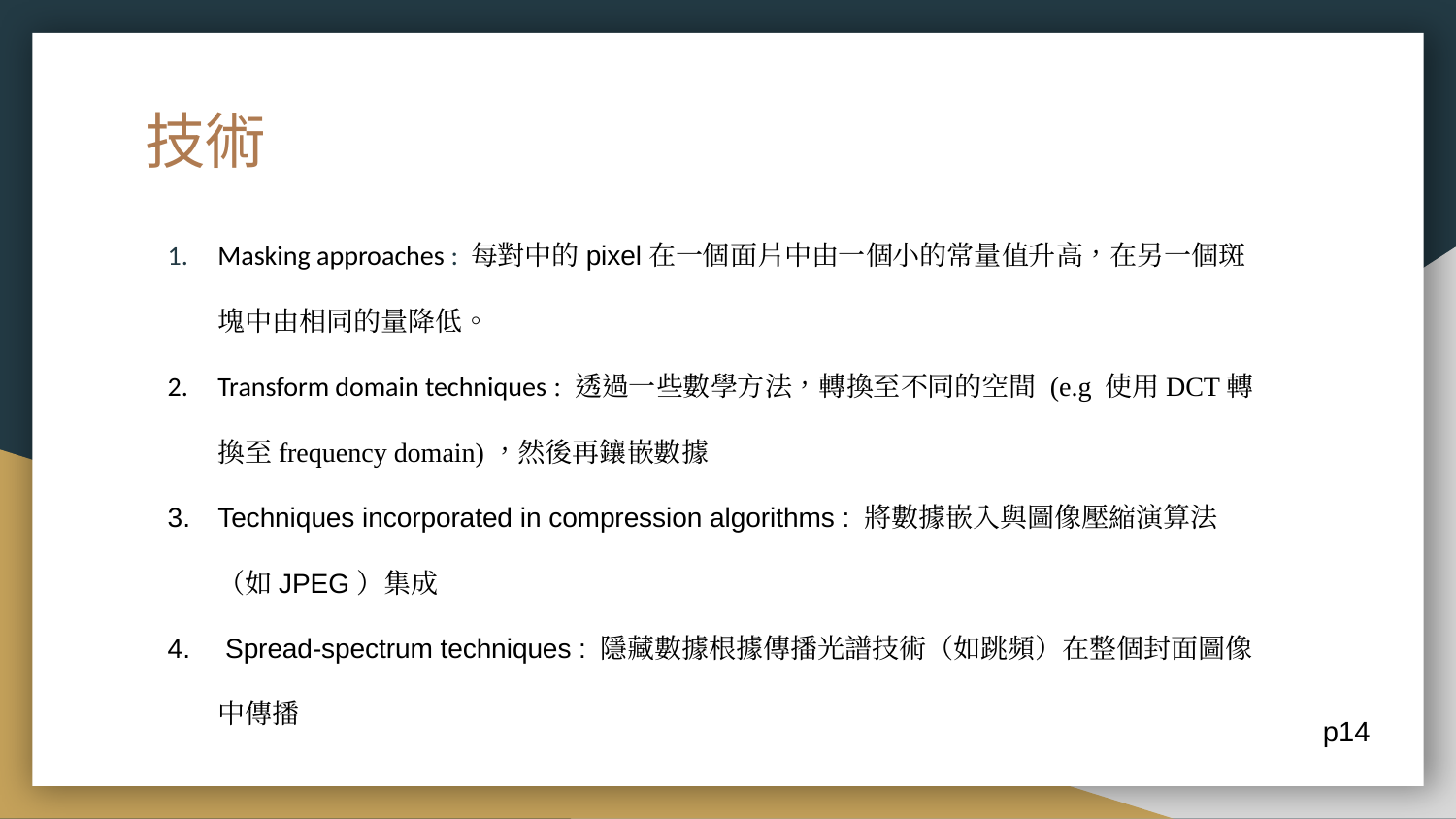

# 技術
Masking approaches : 每對中的pixel在一個面片中由一個小的常量值升高，在另一個斑塊中由相同的量降低。
Transform domain techniques : 透過一些數學方法，轉換至不同的空間 (e.g 使用DCT轉換至frequency domain)，然後再鑲嵌數據
Techniques incorporated in compression algorithms : 將數據嵌入與圖像壓縮演算法（如JPEG）集成
 Spread-spectrum techniques : 隱藏數據根據傳播光譜技術（如跳頻）在整個封面圖像中傳播

p14